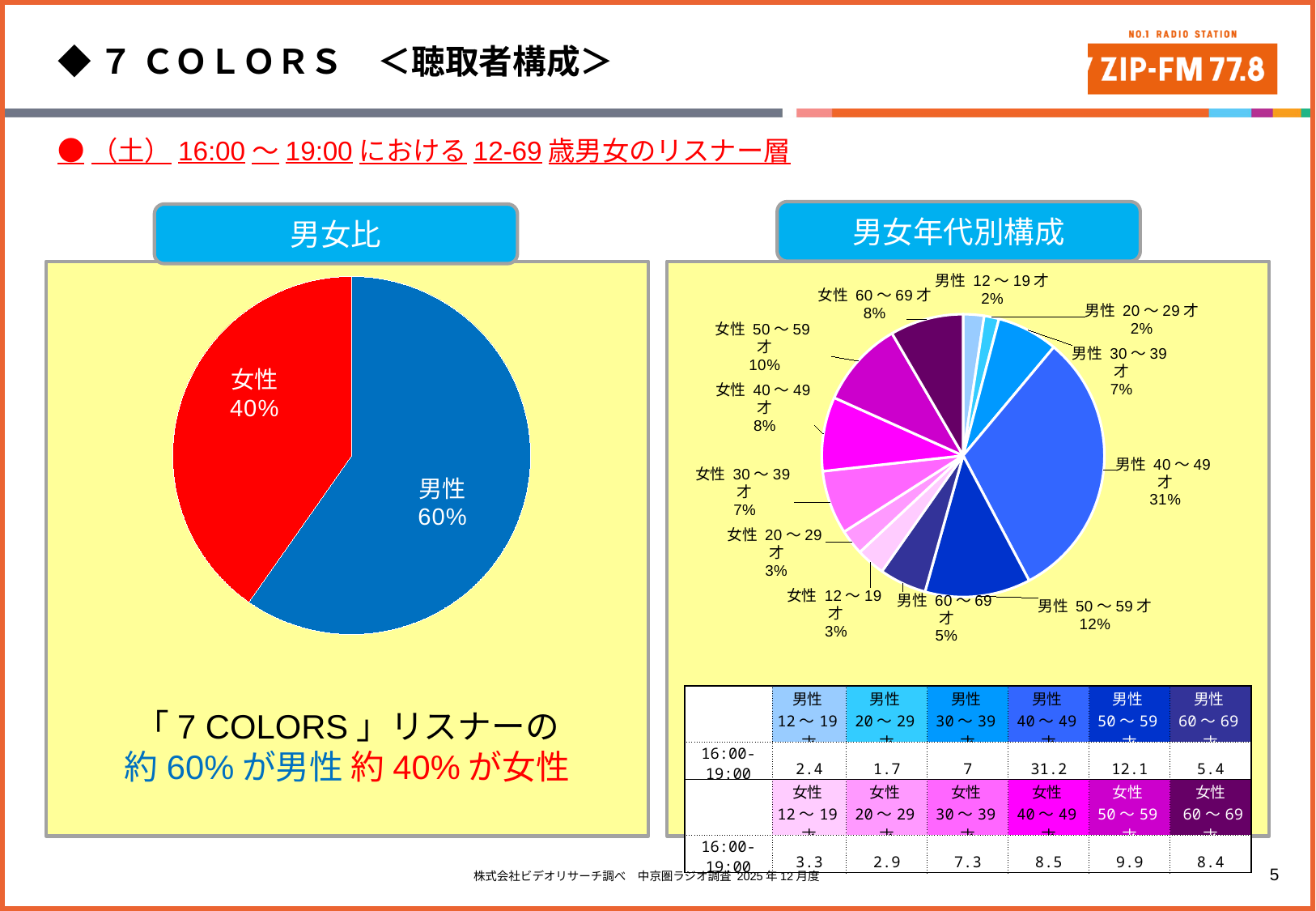

◆７ ＣＯＬＯＲＳ　＜聴取者構成＞
●（土）16:00～19:00における12-69歳男女のリスナー層
男女年代別構成
男女比

### Chart

| Category |  |
|---|---|
| 男性 | 59.8 |
| 女性 | 40.3 |

### Chart

| Category |  |
|---|---|
| 男性 12～19才 | 2.4 |
| 男性 20～29才 | 1.7 |
| 男性 30～39才 | 7.0 |
| 男性 40～49才 | 31.2 |
| 男性 50～59才 | 12.1 |
| 男性 60～69才 | 5.4 |
| 女性 12～19才 | 3.3 |
| 女性 20～29才 | 2.9 |
| 女性 30～39才 | 7.3 |
| 女性 40～49才 | 8.5 |
| 女性 50～59才 | 9.9 |
| 女性 60～69才 | 8.4 |
|  | 男性 12～19才 | 男性 20～29才 | 男性 30～39才 | 男性 40～49才 | 男性 50～59才 | 男性 60～69才 |
| --- | --- | --- | --- | --- | --- | --- |
| 16:00-19:00 | 2.4 | 1.7 | 7 | 31.2 | 12.1 | 5.4 |
|  | 女性 12～19才 | 女性 20～29才 | 女性 30～39才 | 女性 40～49才 | 女性 50～59才 | 女性 60～69才 |
| 16:00-19:00 | 3.3 | 2.9 | 7.3 | 8.5 | 9.9 | 8.4 |
「7 COLORS」リスナーの
約60%が男性 約40%が女性
株式会社ビデオリサーチ調べ　中京圏ラジオ調査 2025年12月度